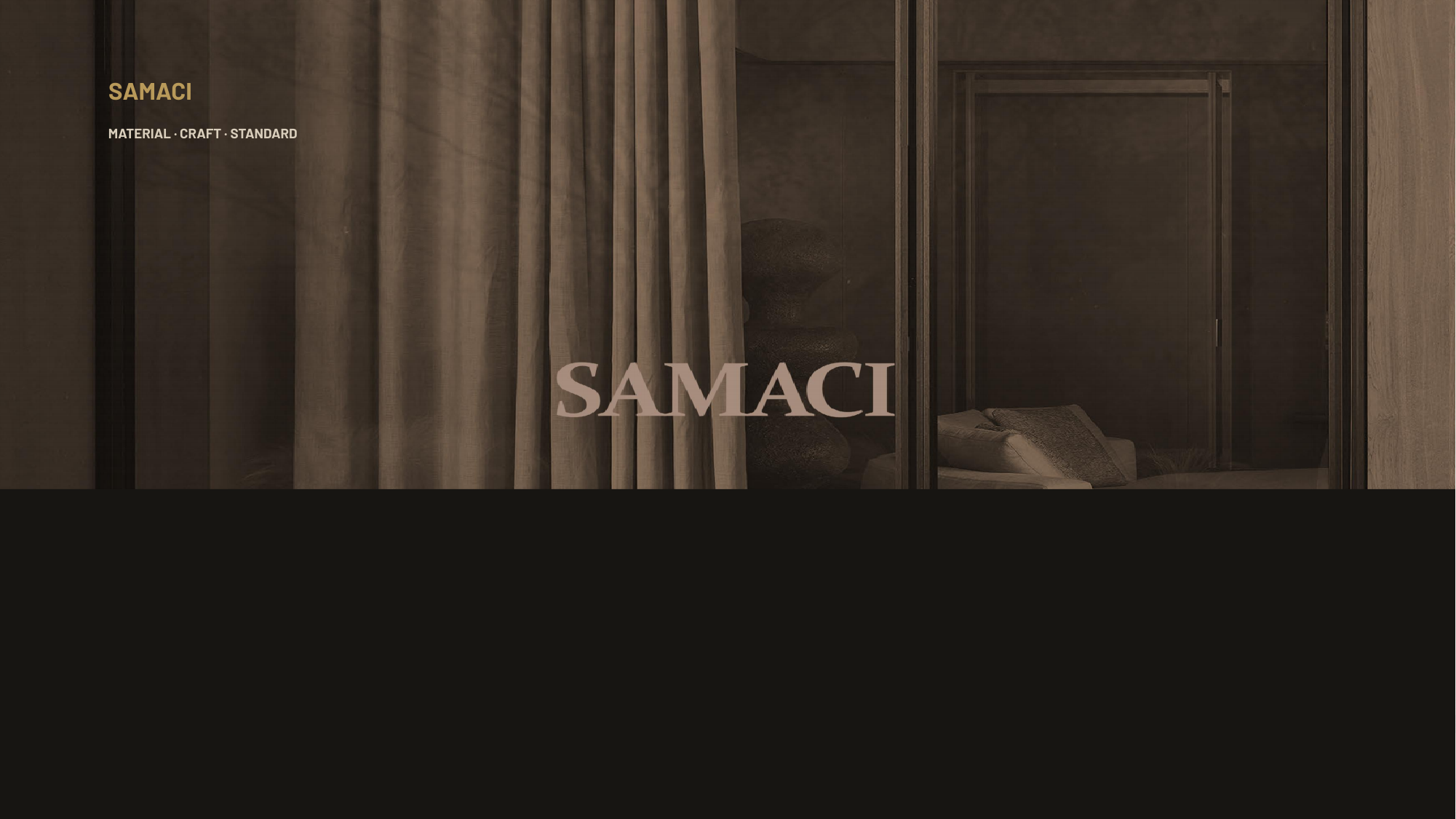

SAMACI
MATERIAL · CRAFT · STANDARD

未完·待续·······